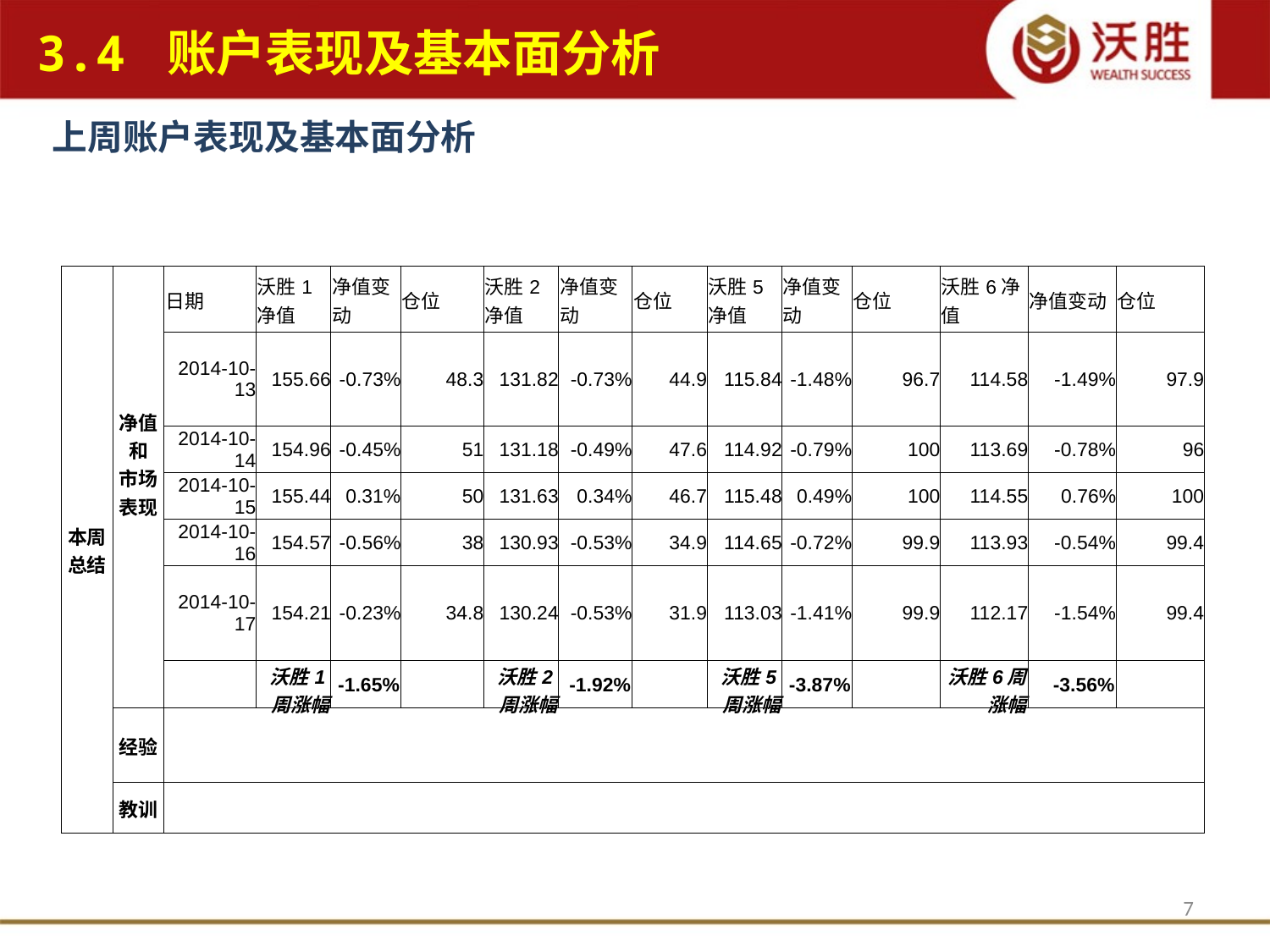

3.4 账户表现及基本面分析
上周账户表现及基本面分析

| 本周总结 | 净值 和 市场表现 | 日期 | 沃胜1净值 | 净值变动 | 仓位 | 沃胜2净值 | 净值变动 | 仓位 | 沃胜5净值 | 净值变动 | 仓位 | 沃胜6净值 | 净值变动 | 仓位 |
| --- | --- | --- | --- | --- | --- | --- | --- | --- | --- | --- | --- | --- | --- | --- |
|  |  | 2014-10-13 | 155.66 | -0.73% | 48.3 | 131.82 | -0.73% | 44.9 | 115.84 | -1.48% | 96.7 | 114.58 | -1.49% | 97.9 |
|  |  | 2014-10-14 | 154.96 | -0.45% | 51 | 131.18 | -0.49% | 47.6 | 114.92 | -0.79% | 100 | 113.69 | -0.78% | 96 |
|  |  | 2014-10-15 | 155.44 | 0.31% | 50 | 131.63 | 0.34% | 46.7 | 115.48 | 0.49% | 100 | 114.55 | 0.76% | 100 |
|  |  | 2014-10-16 | 154.57 | -0.56% | 38 | 130.93 | -0.53% | 34.9 | 114.65 | -0.72% | 99.9 | 113.93 | -0.54% | 99.4 |
|  |  | 2014-10-17 | 154.21 | -0.23% | 34.8 | 130.24 | -0.53% | 31.9 | 113.03 | -1.41% | 99.9 | 112.17 | -1.54% | 99.4 |
|  |  |  | 沃胜1周涨幅 | -1.65% |  | 沃胜2周涨幅 | -1.92% |  | 沃胜5周涨幅 | -3.87% |  | 沃胜6周涨幅 | -3.56% |  |
|  | 经验 |  |  |  |  |  |  |  |  |  |  |  |  |  |
|  | 教训 |  |  |  |  |  |  |  |  |  |  |  |  |  |
7